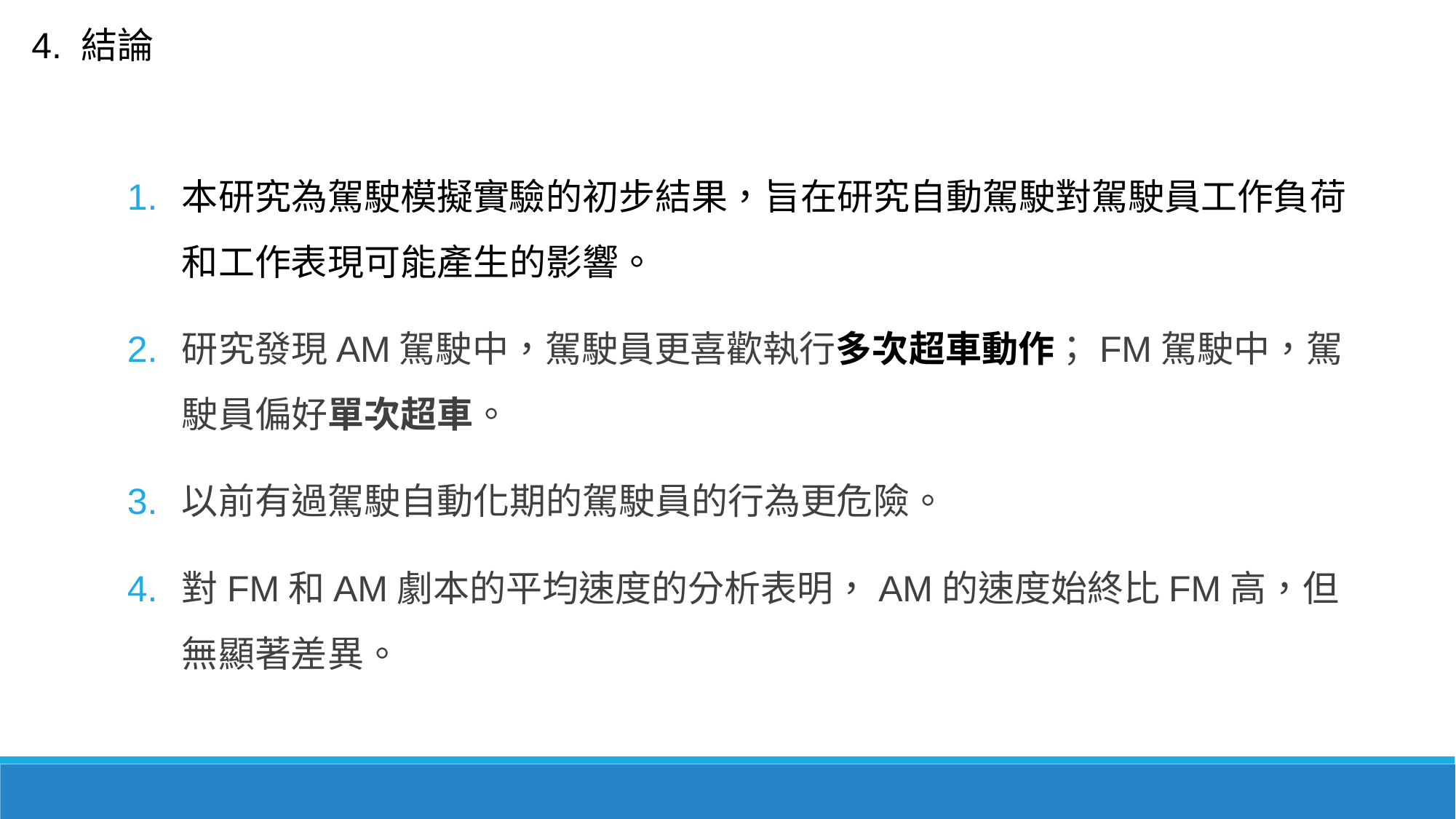

4. 結論
本研究為駕駛模擬實驗的初步結果，旨在研究自動駕駛對駕駛員工作負荷和工作表現可能產生的影響。
研究發現AM駕駛中，駕駛員更喜歡執行多次超車動作；FM駕駛中，駕駛員偏好單次超車。
以前有過駕駛自動化期的駕駛員的行為更危險。
對FM和AM劇本的平均速度的分析表明，AM的速度始終比FM高，但無顯著差異。